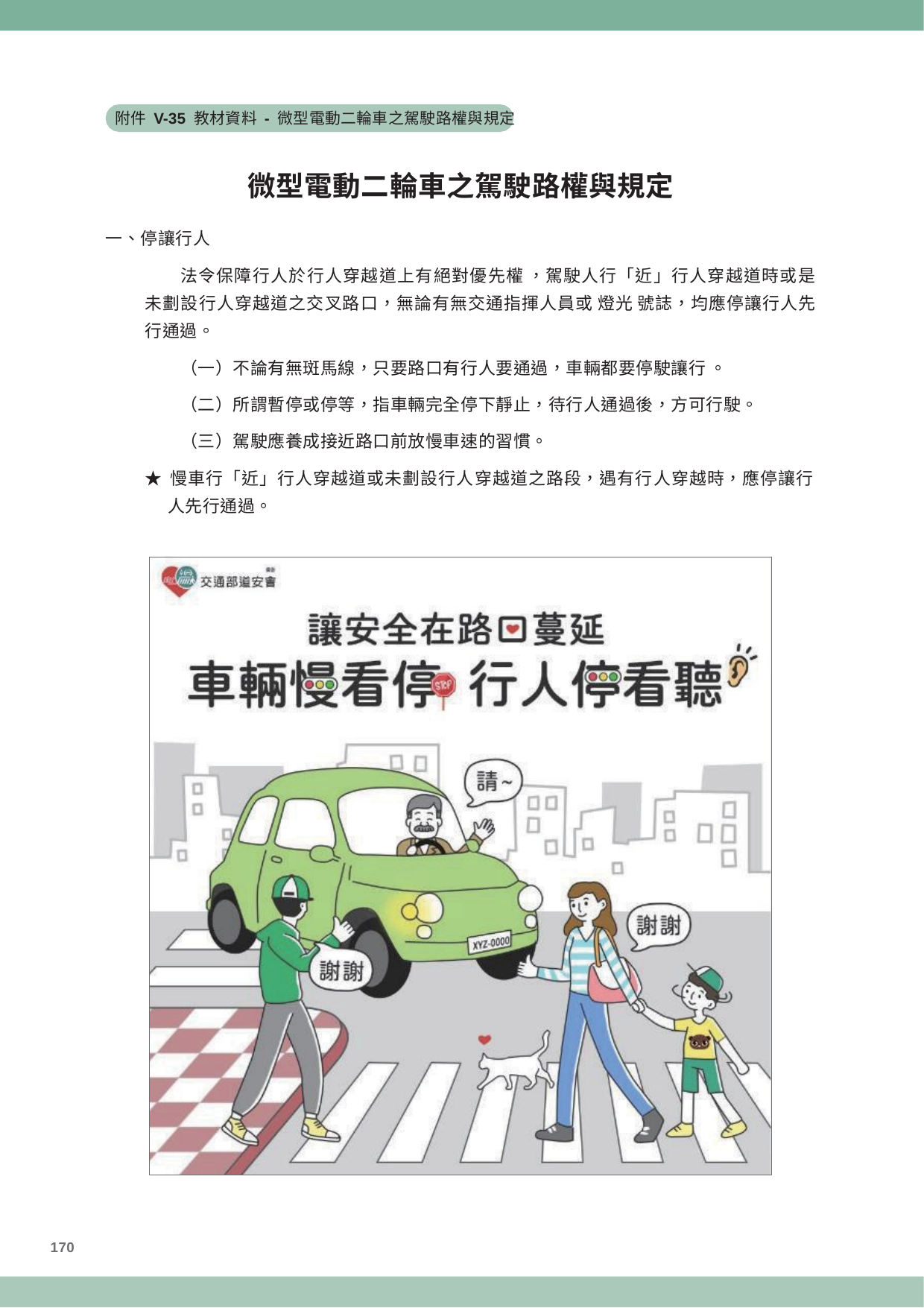

附件 V-35 教材資料 - 微型電動二輪車之駕駛路權與規定

微型電動二輪車之駕駛路權與規定
一、停讓行人
法令保障行人於行人穿越道上有絕對優先權 ，駕駛人行「近」行人穿越道時或是 未劃設行人穿越道之交叉路口，無論有無交通指揮人員或 燈光 號誌，均應停讓行人先 行通過。
（一）不論有無斑馬線，只要路口有行人要通過，車輛都要停駛讓行 。
（二）所謂暫停或停等，指車輛完全停下靜止，待行人通過後，方可行駛。
（三）駕駛應養成接近路口前放慢車速的習慣。
★ 慢車行「近」行人穿越道或未劃設行人穿越道之路段，遇有行人穿越時，應停讓行 人先行通過。

170